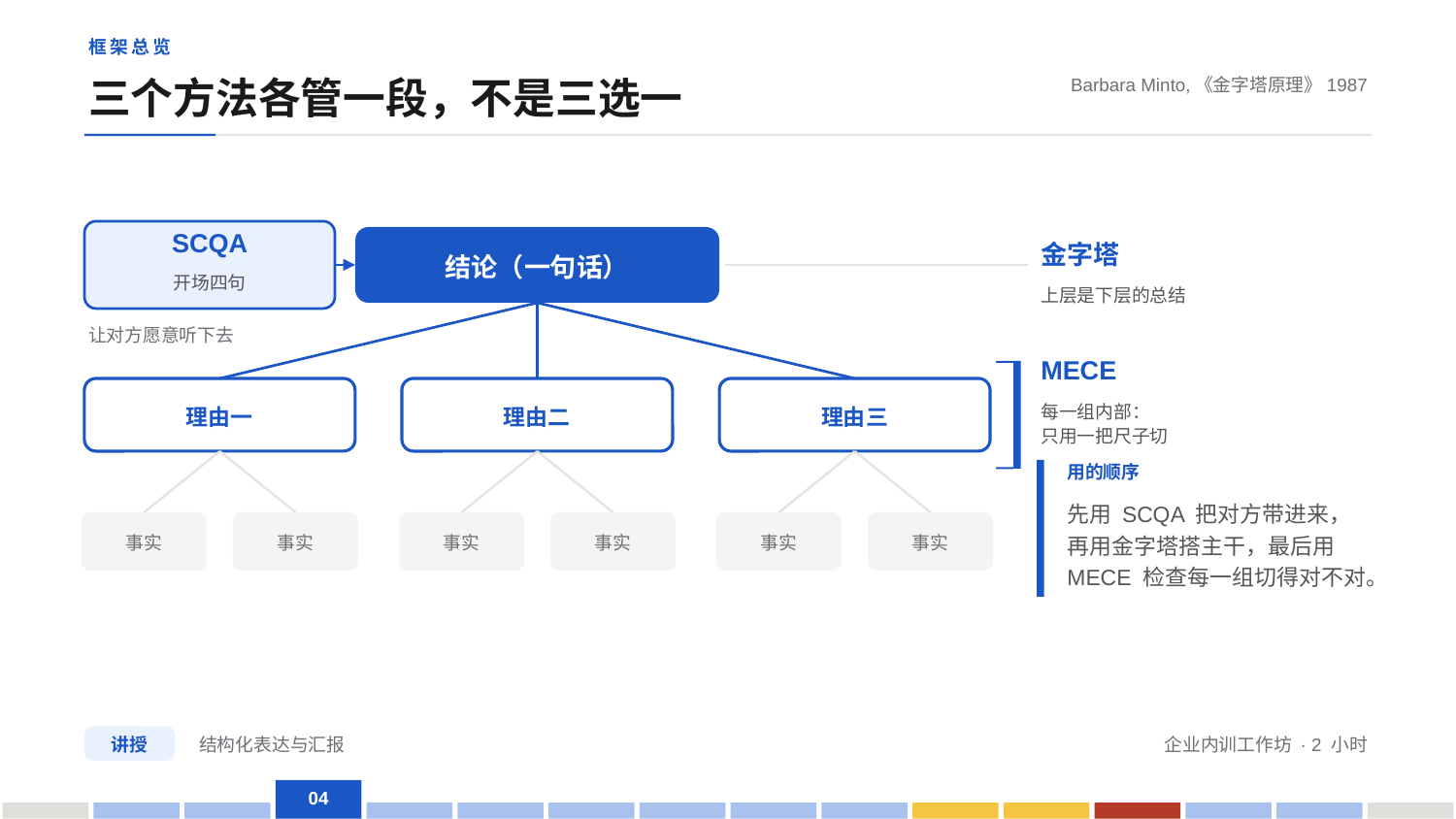

框架总览
三个方法各管一段，不是三选一
Barbara Minto,《金字塔原理》1987

SCQA

结论（一句话）
金字塔
上层是下层的总结
开场四句
让对方愿意听下去
MECE

理由一

理由二

理由三
每一组内部：
只用一把尺子切
用的顺序

先用 SCQA 把对方带进来，再用金字塔搭主干，最后用 MECE 检查每一组切得对不对。

事实

事实

事实

事实

事实

事实

讲授
结构化表达与汇报
企业内训工作坊 · 2 小时

04